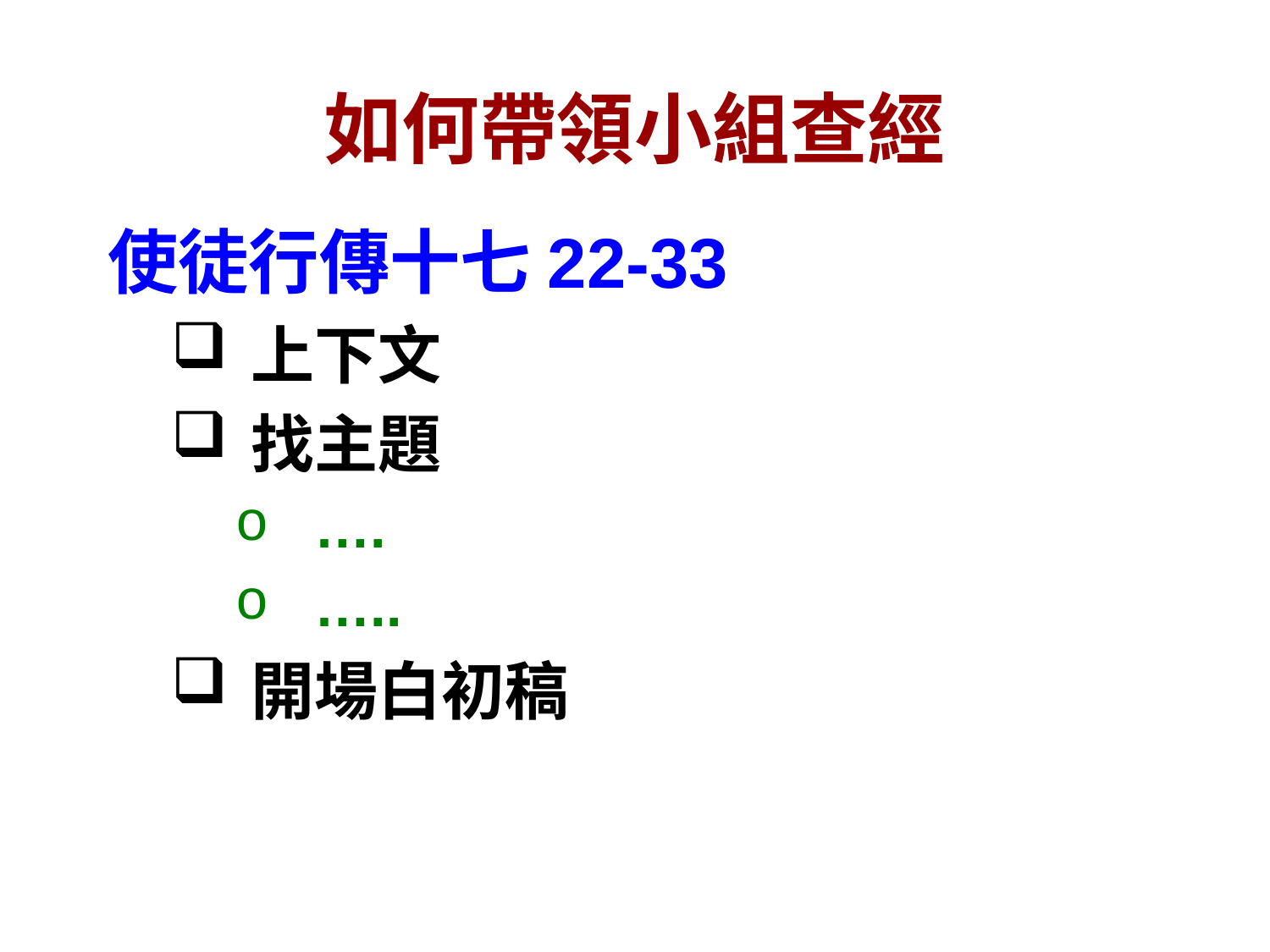

# 如何帶領小組查經
使徒行傳十七22-33
上下文
找主題
….
…..
開場白初稿